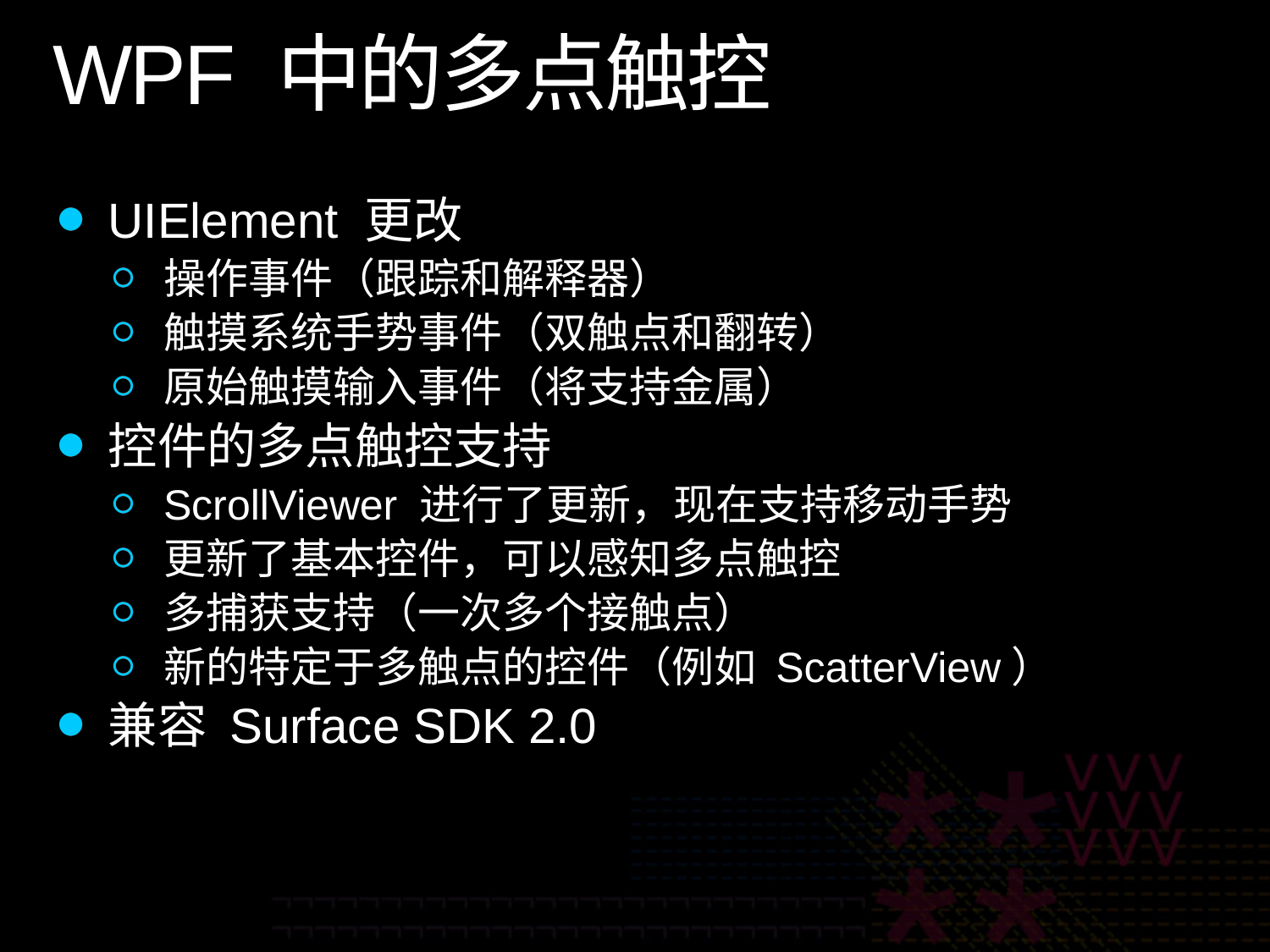

# WPF 中的多点触控
UIElement 更改
操作事件（跟踪和解释器）
触摸系统手势事件（双触点和翻转）
原始触摸输入事件（将支持金属）
控件的多点触控支持
ScrollViewer 进行了更新，现在支持移动手势
更新了基本控件，可以感知多点触控
多捕获支持（一次多个接触点）
新的特定于多触点的控件（例如 ScatterView）
兼容 Surface SDK 2.0